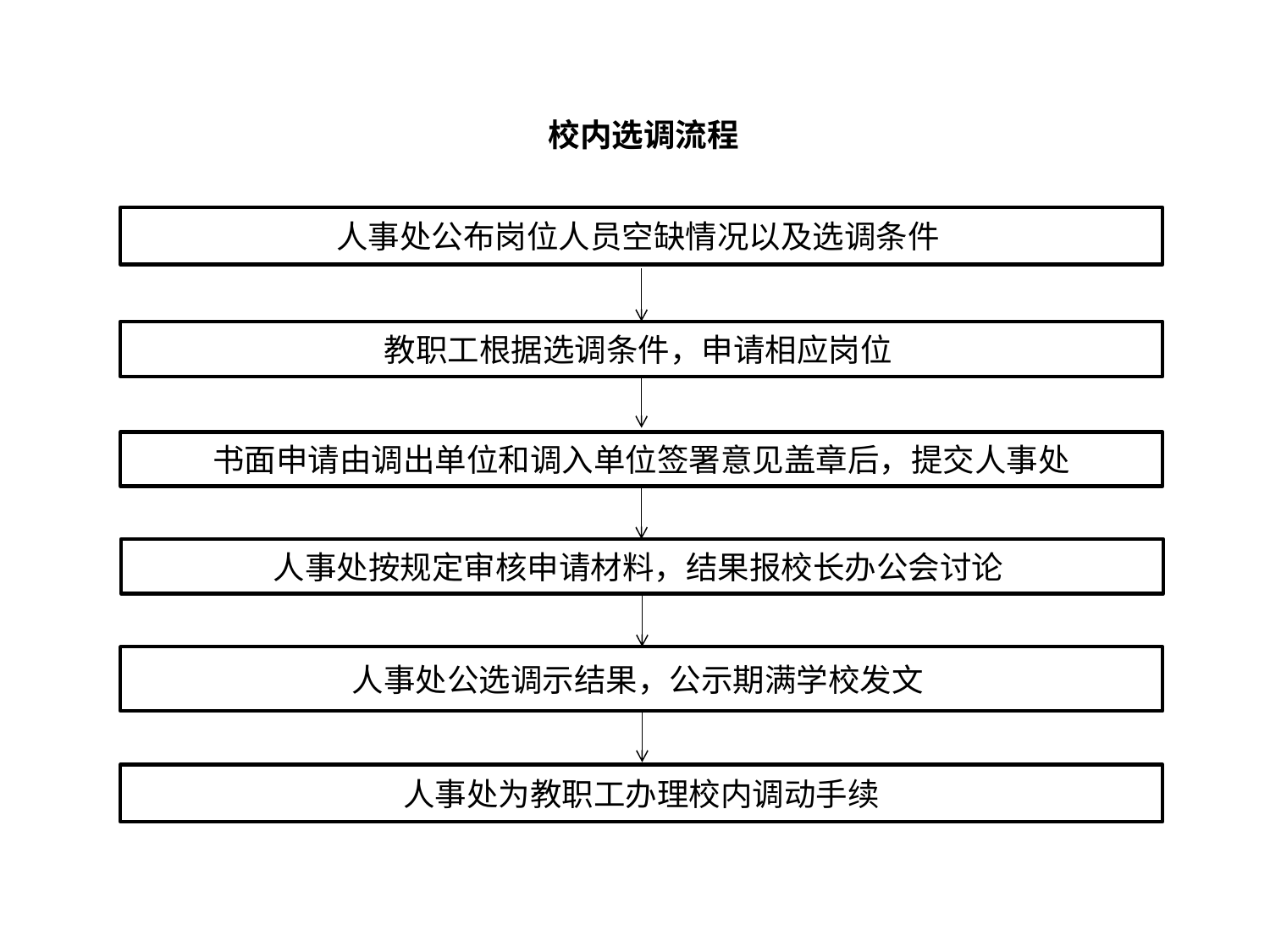

校内选调流程
人事处公布岗位人员空缺情况以及选调条件
教职工根据选调条件，申请相应岗位
书面申请由调出单位和调入单位签署意见盖章后，提交人事处
人事处按规定审核申请材料，结果报校长办公会讨论
人事处公选调示结果，公示期满学校发文
人事处为教职工办理校内调动手续